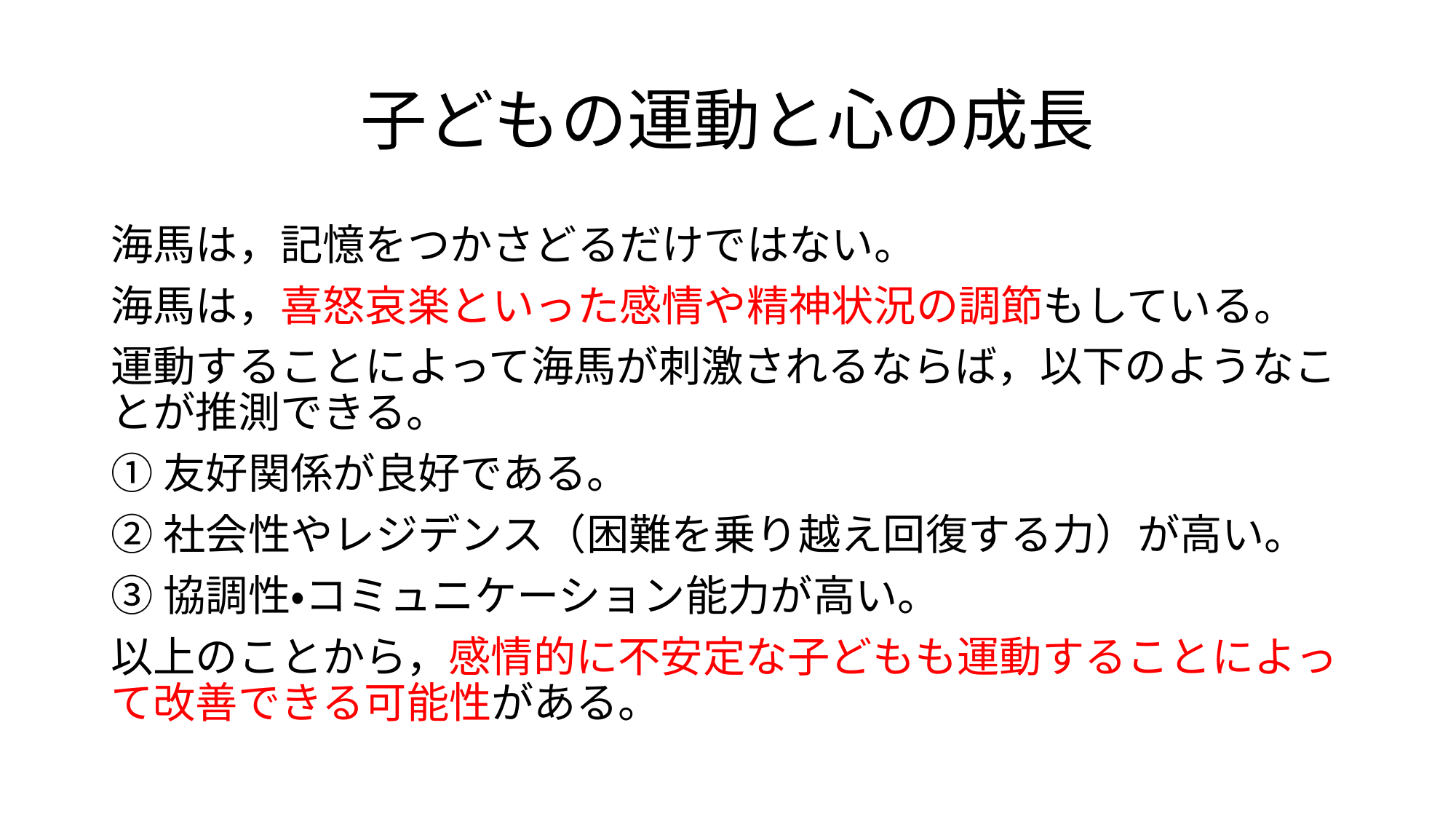

# 子どもの運動と心の成長
海馬は，記憶をつかさどるだけではない。
海馬は，喜怒哀楽といった感情や精神状況の調節もしている。
運動することによって海馬が刺激されるならば，以下のようなことが推測できる。
①友好関係が良好である。
②社会性やレジデンス（困難を乗り越え回復する力）が高い。
③協調性・コミュニケーション能力が高い。
以上のことから，感情的に不安定な子どもも運動することによって改善できる可能性がある。